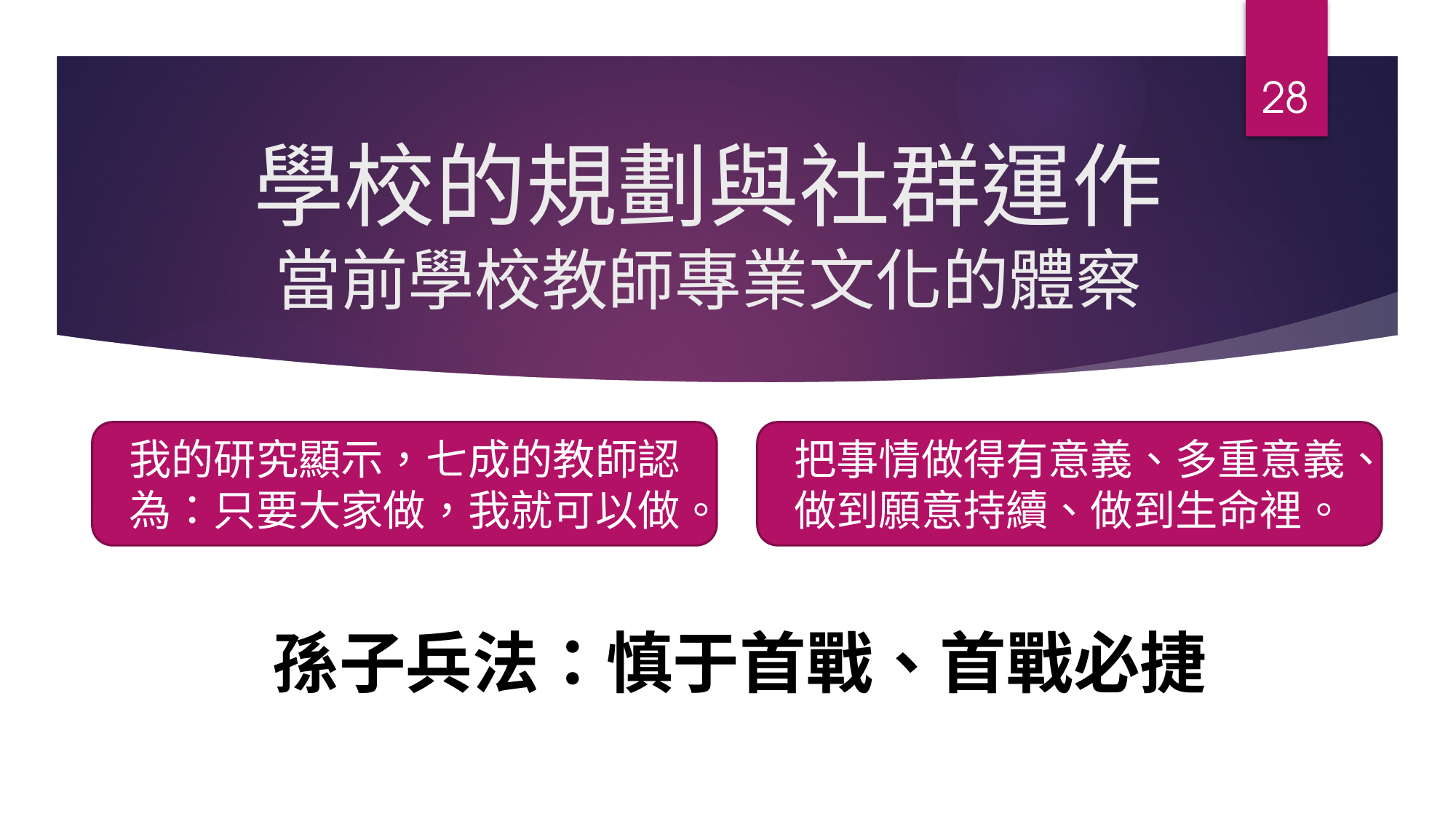

28
# 學校的規劃與社群運作 當前學校教師專業文化的體察
我的研究顯示，七成的教師認為：只要大家做，我就可以做。
把事情做得有意義、多重意義、做到願意持續、做到生命裡。
孫子兵法：慎于首戰、首戰必捷